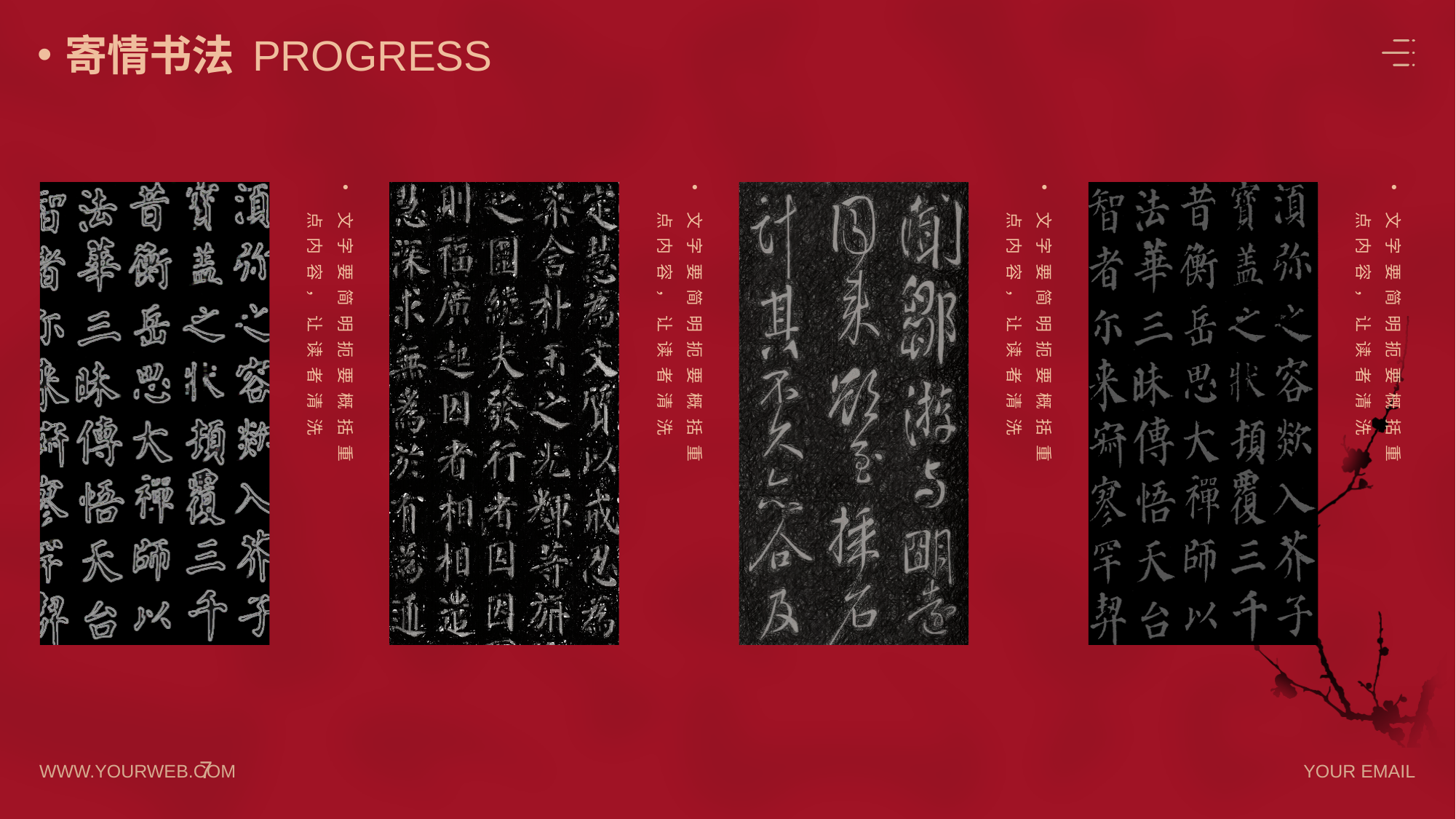

寄情书法
PROGRESS
文字要简明扼要概括重点内容，让读者清洗

文字要简明扼要概括重点内容，让读者清洗

文字要简明扼要概括重点内容，让读者清洗

文字要简明扼要概括重点内容，让读者清洗

7